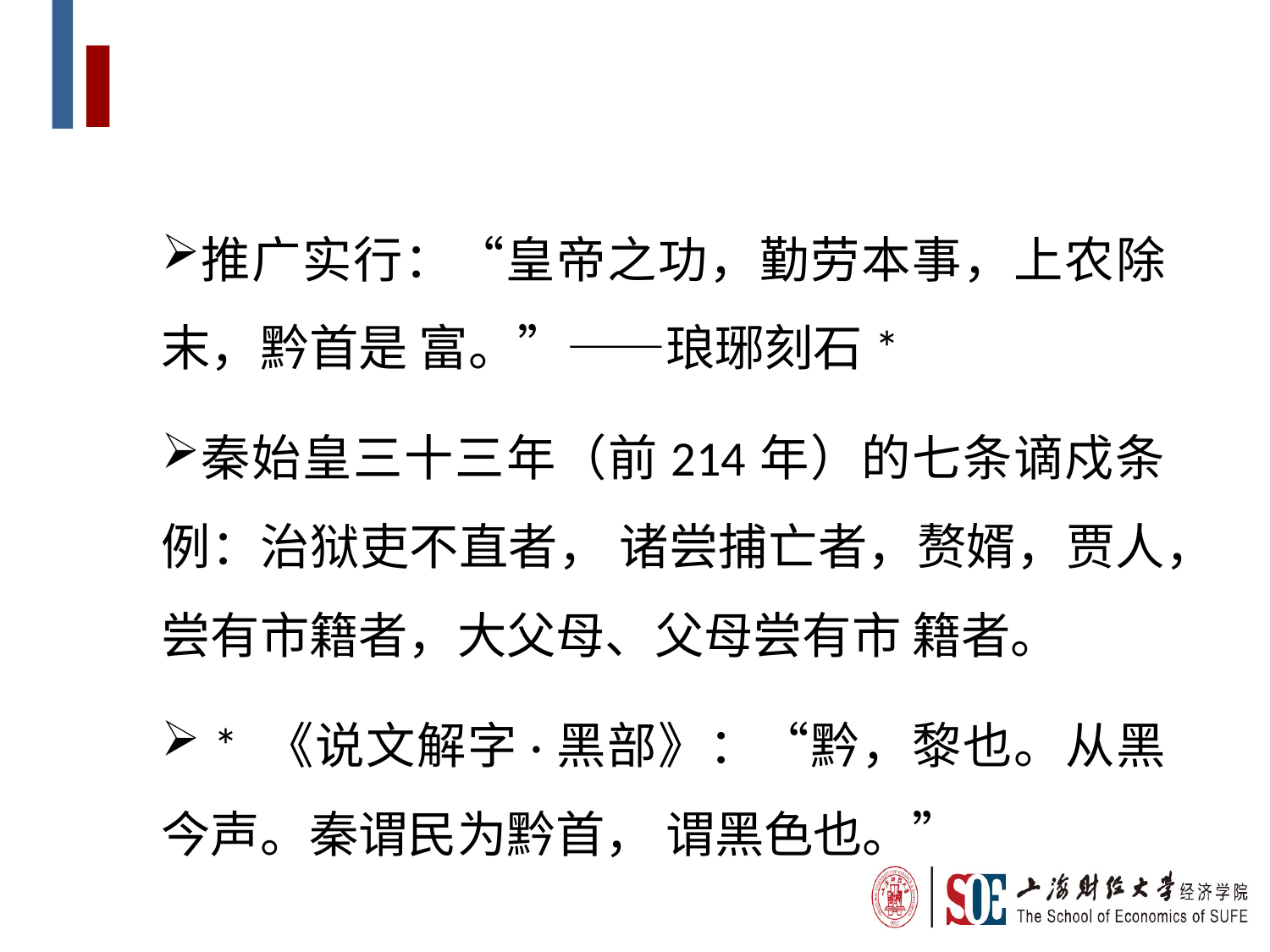

推广实行：“皇帝之功，勤劳本事，上农除末，黔首是 富。”——琅琊刻石*
秦始皇三十三年（前214年）的七条谪戍条例：治狱吏不直者， 诸尝捕亡者，赘婿，贾人，尝有市籍者，大父母、父母尝有市 籍者。
 * 《说文解字·黑部》：“黔，黎也。从黑今声。秦谓民为黔首， 谓黑色也。”